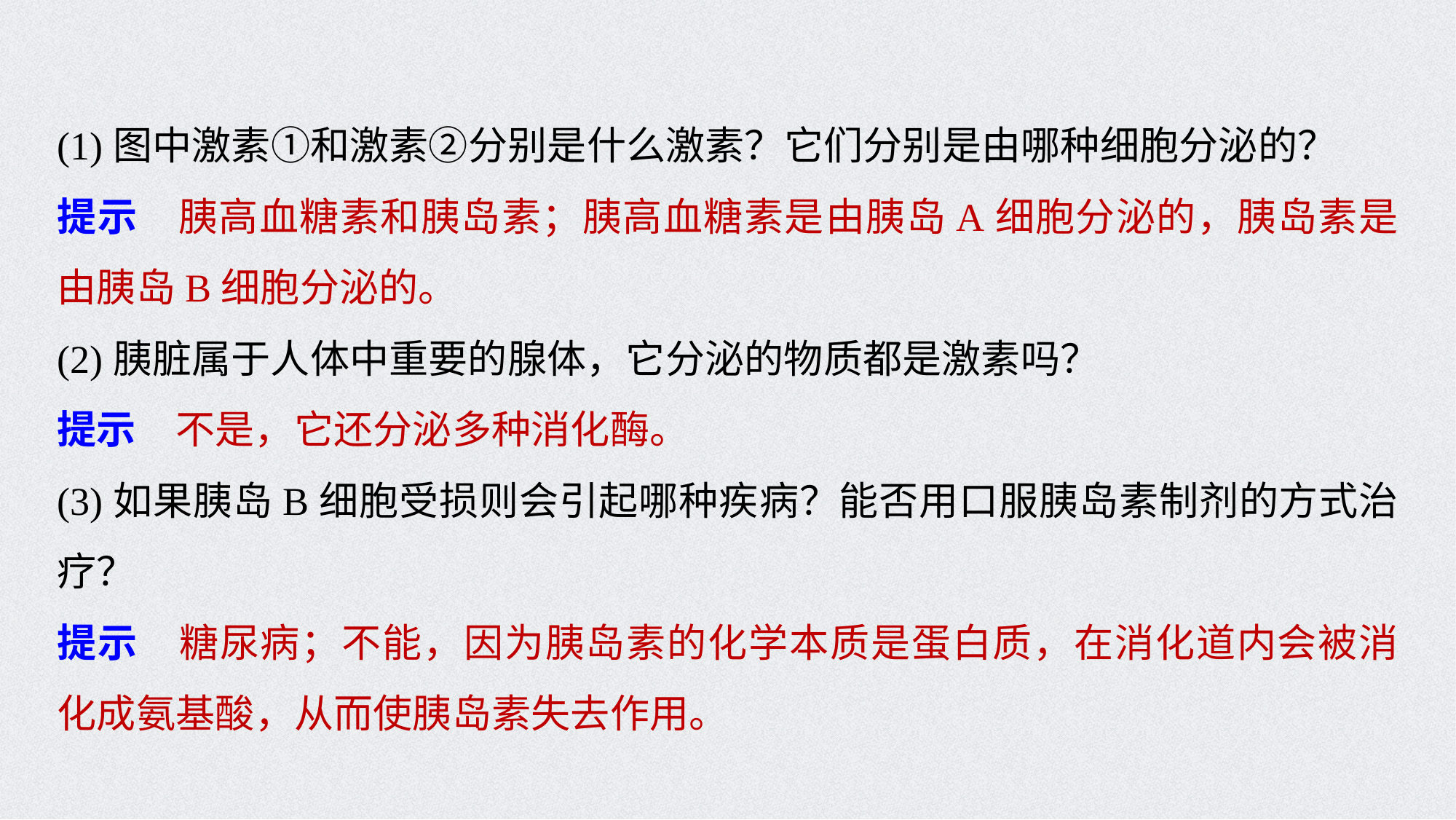

(1)图中激素①和激素②分别是什么激素？它们分别是由哪种细胞分泌的？
提示　胰高血糖素和胰岛素；胰高血糖素是由胰岛A细胞分泌的，胰岛素是由胰岛B细胞分泌的。
(2)胰脏属于人体中重要的腺体，它分泌的物质都是激素吗？
提示　不是，它还分泌多种消化酶。
(3)如果胰岛B细胞受损则会引起哪种疾病？能否用口服胰岛素制剂的方式治疗？
提示　糖尿病；不能，因为胰岛素的化学本质是蛋白质，在消化道内会被消化成氨基酸，从而使胰岛素失去作用。